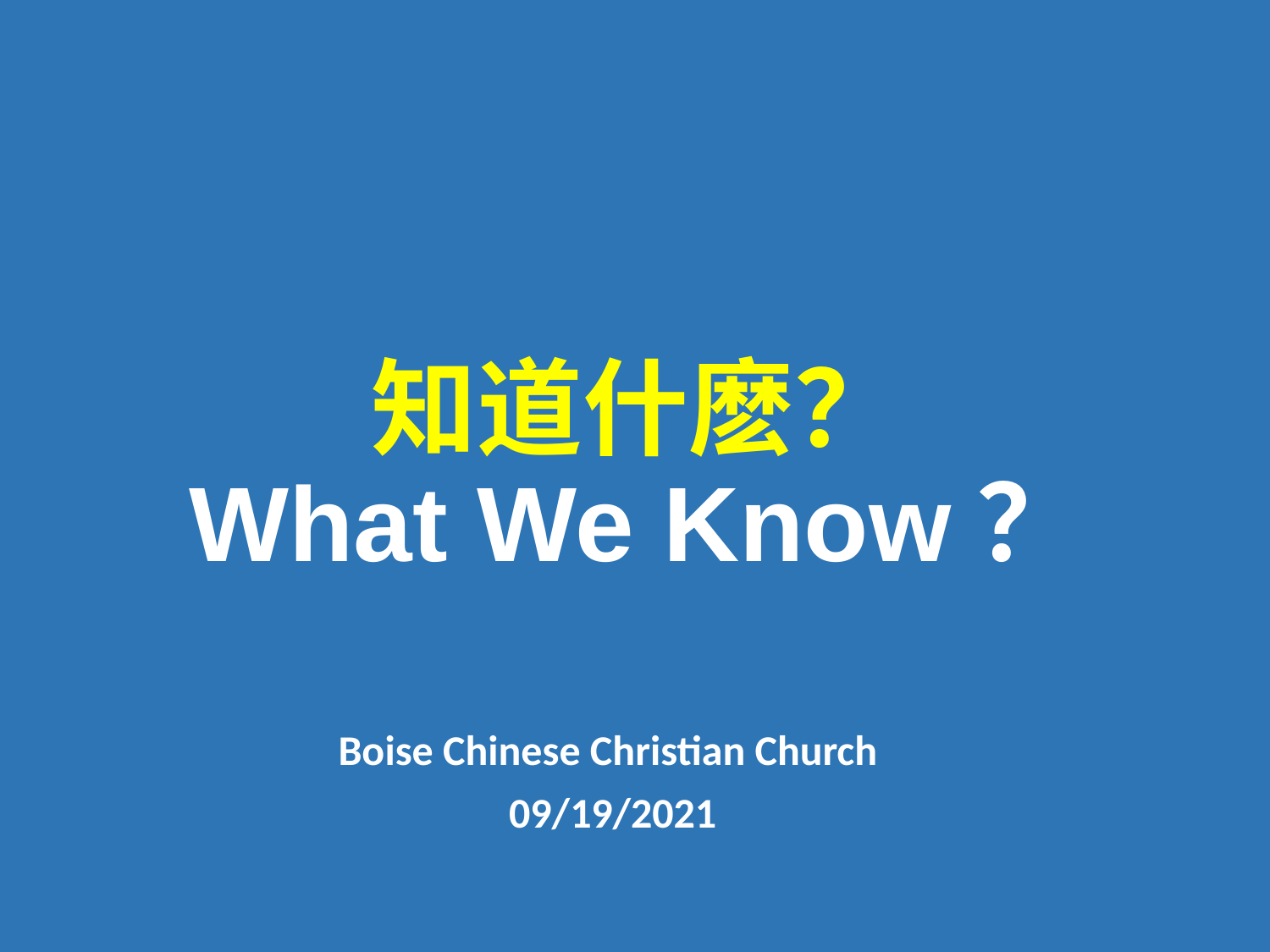

# 知道什麽？ What We Know？
Boise Chinese Christian Church
09/19/2021